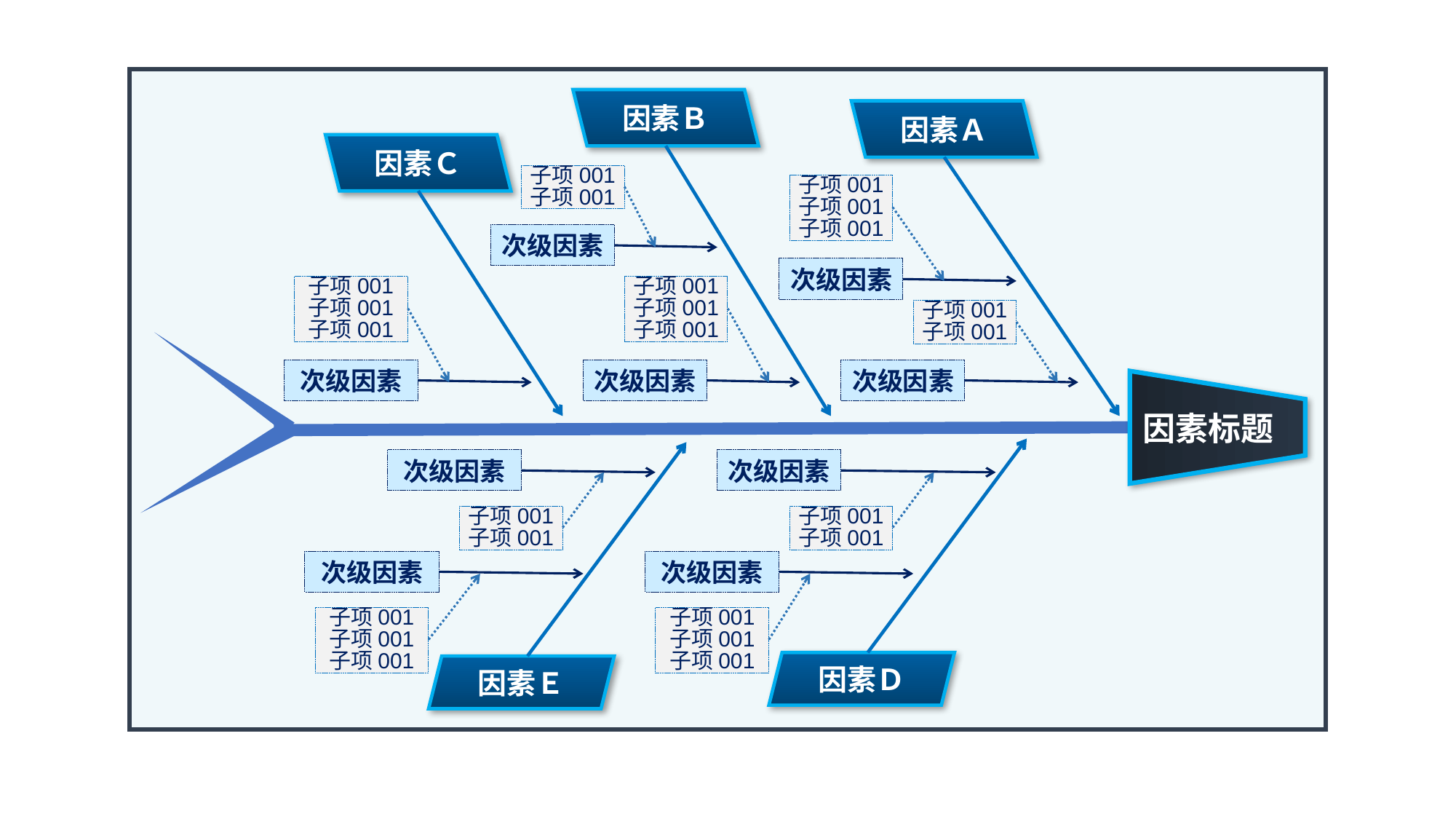

因素Ｂ
因素Ａ
因素Ｃ
子项001
子项001
子项001
子项001
子项001
次级因素
次级因素
子项001
子项001
子项001
子项001
子项001
子项001

子项001
子项001
因素标题
次级因素
次级因素
次级因素

次级因素
次级因素
子项001
子项001
子项001
子项001
次级因素
次级因素
子项001
子项001
子项001
子项001
子项001
子项001
因素Ｄ
因素Ｅ